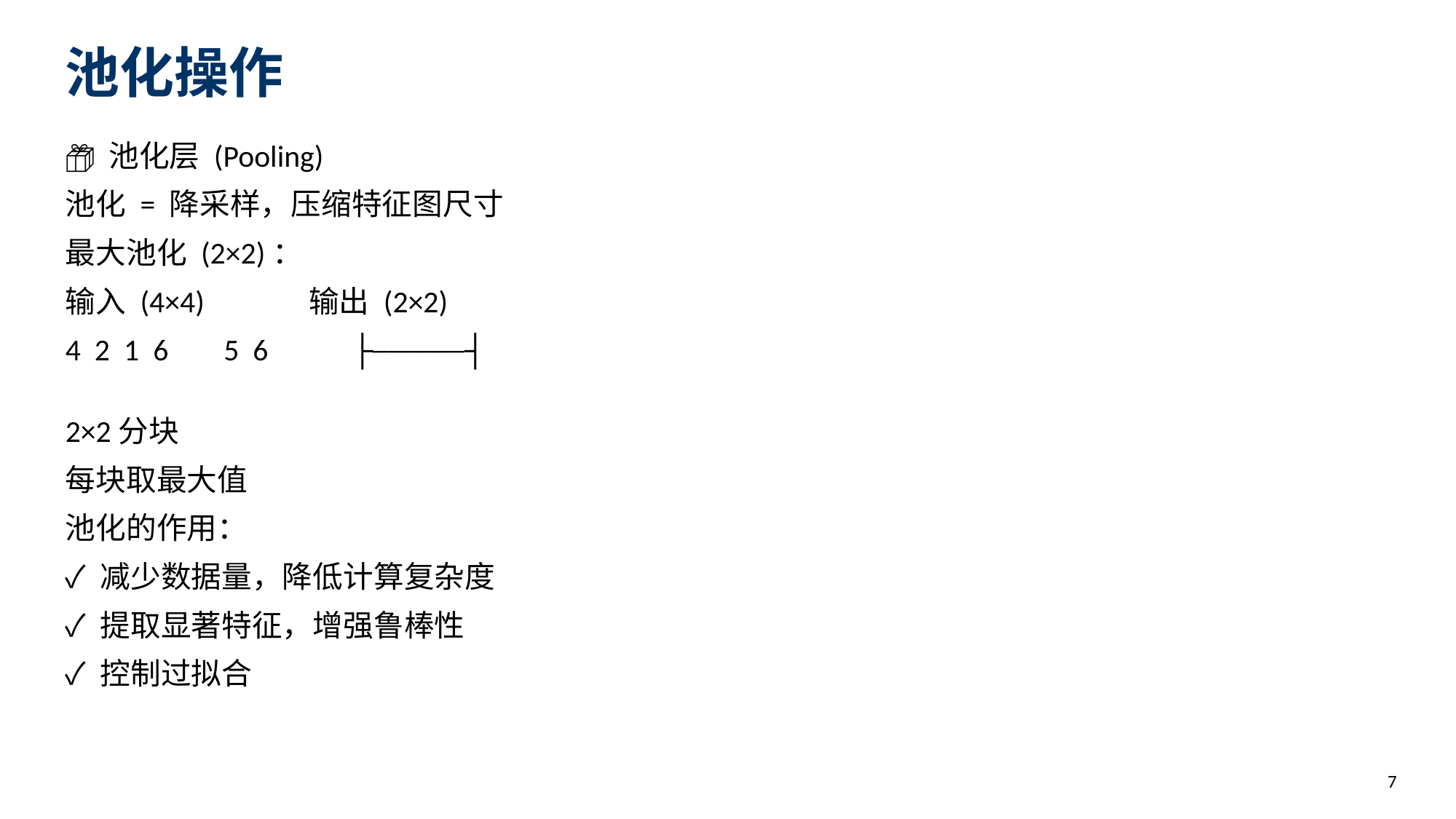

池化操作
📦 池化层 (Pooling)
池化 = 降采样，压缩特征图尺寸
最大池化 (2×2)：
输入 (4×4)              输出 (2×2)
4  2  1  6        5  6            ├──────┤

2×2分块
每块取最大值
池化的作用：
✓ 减少数据量，降低计算复杂度
✓ 提取显著特征，增强鲁棒性
✓ 控制过拟合
7